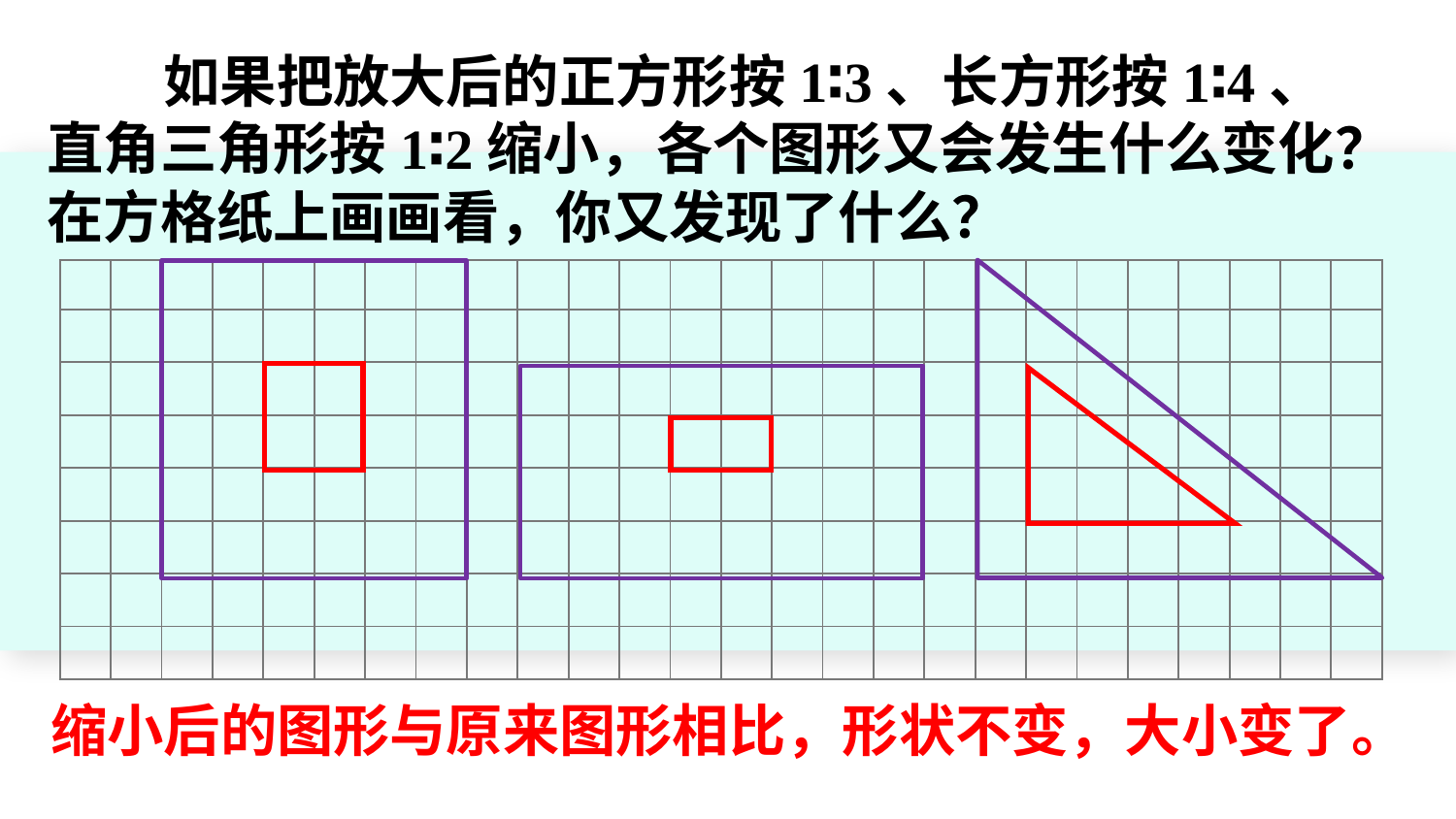

如果把放大后的正方形按1∶3、长方形按1∶4、直角三角形按1∶2缩小，各个图形又会发生什么变化？在方格纸上画画看，你又发现了什么？

|  |  |  |  |  |  |  |  |  |  |  |  |  |  |  |  |  |  |  |  |  |  |  |  |  |  |
| --- | --- | --- | --- | --- | --- | --- | --- | --- | --- | --- | --- | --- | --- | --- | --- | --- | --- | --- | --- | --- | --- | --- | --- | --- | --- |
|  |  |  |  |  |  |  |  |  |  |  |  |  |  |  |  |  |  |  |  |  |  |  |  |  |  |
|  |  |  |  |  |  |  |  |  |  |  |  |  |  |  |  |  |  |  |  |  |  |  |  |  |  |
|  |  |  |  |  |  |  |  |  |  |  |  |  |  |  |  |  |  |  |  |  |  |  |  |  |  |
|  |  |  |  |  |  |  |  |  |  |  |  |  |  |  |  |  |  |  |  |  |  |  |  |  |  |
|  |  |  |  |  |  |  |  |  |  |  |  |  |  |  |  |  |  |  |  |  |  |  |  |  |  |
|  |  |  |  |  |  |  |  |  |  |  |  |  |  |  |  |  |  |  |  |  |  |  |  |  |  |
|  |  |  |  |  |  |  |  |  |  |  |  |  |  |  |  |  |  |  |  |  |  |  |  |  |  |

缩小后的图形与原来图形相比，形状不变，大小变了。